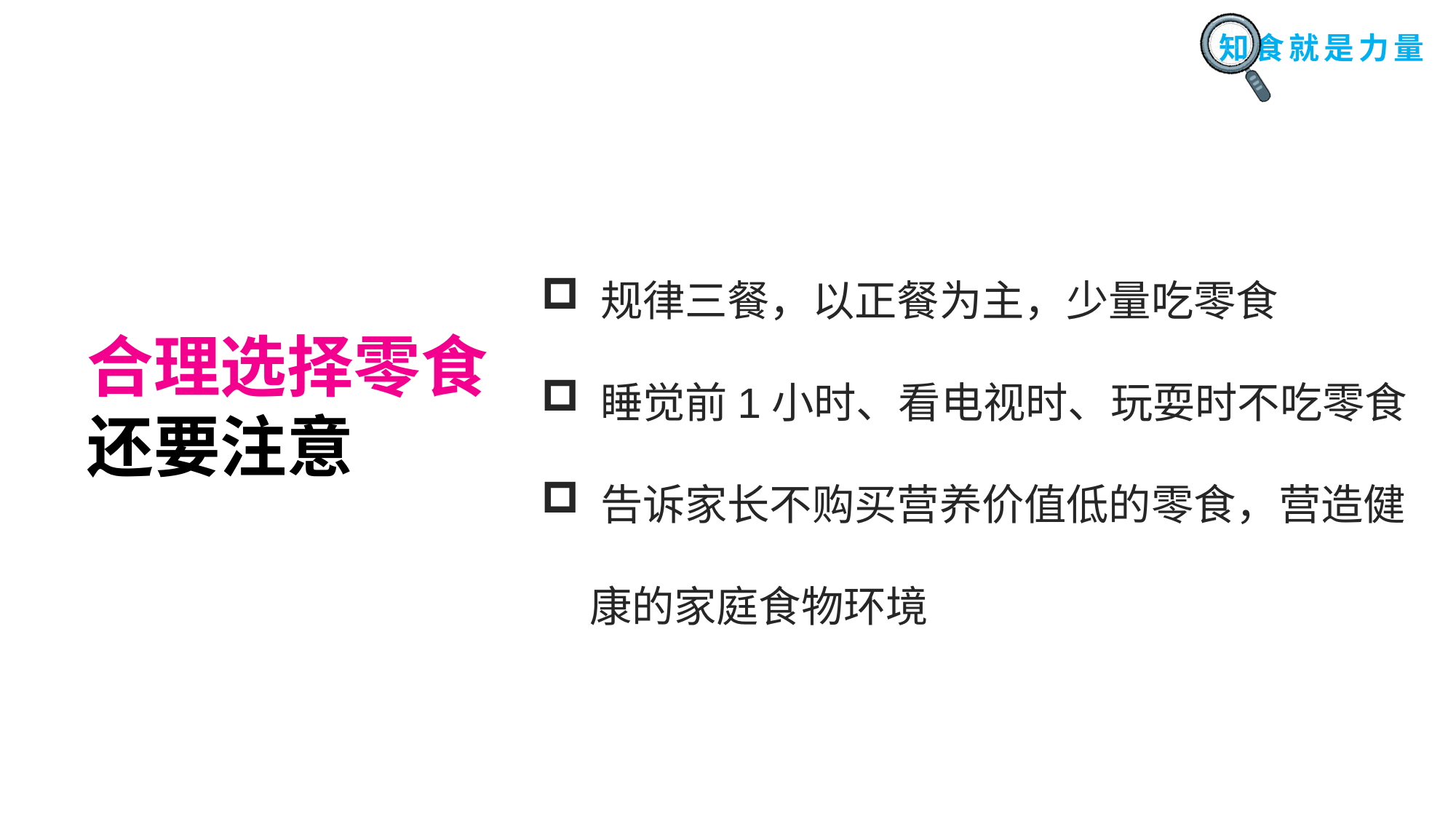

规律三餐，以正餐为主，少量吃零食
 睡觉前1小时、看电视时、玩耍时不吃零食
 告诉家长不购买营养价值低的零食，营造健
    康的家庭食物环境
合理选择零食还要注意